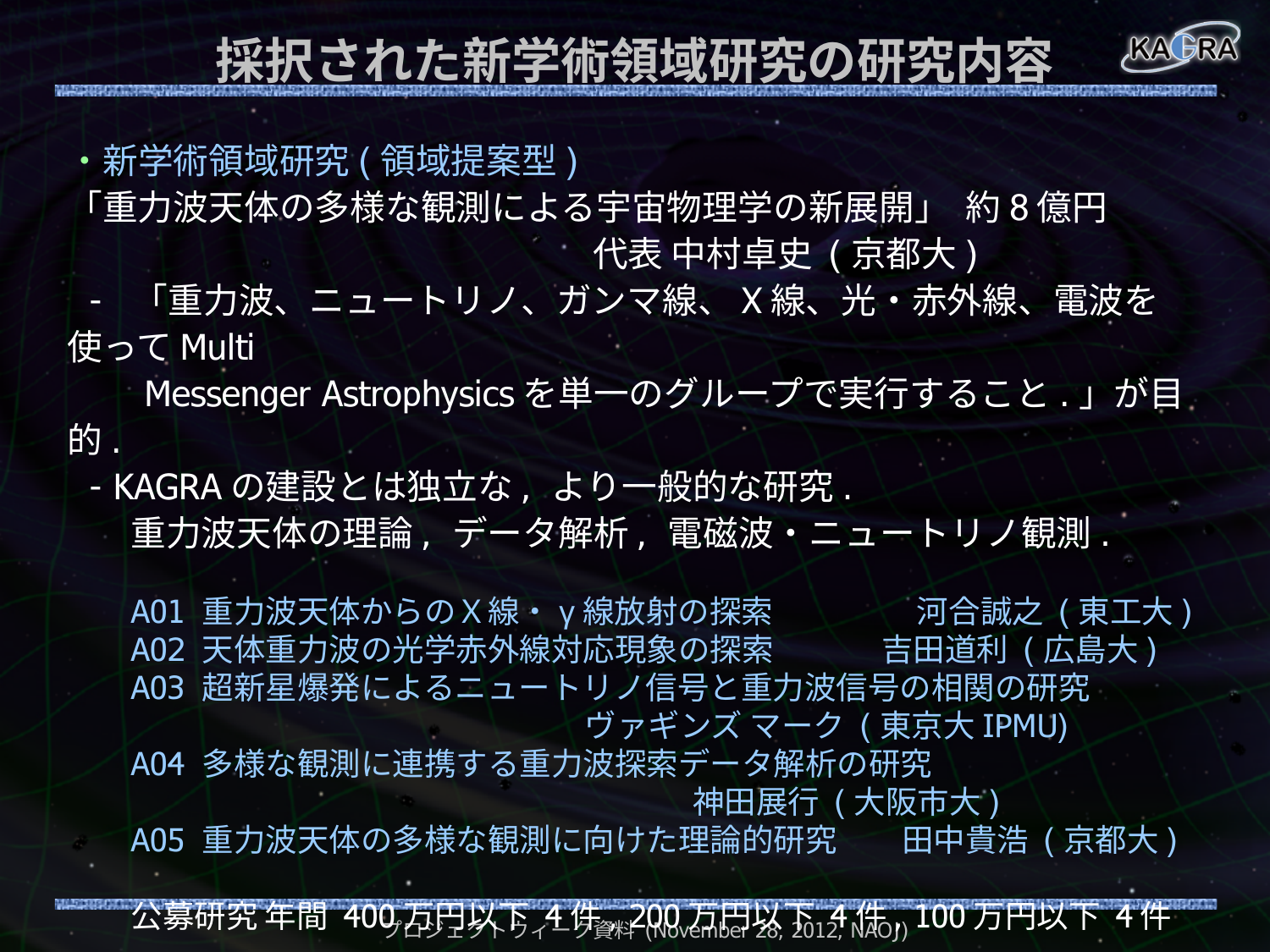

# 採択された新学術領域研究の研究内容
・新学術領域研究(領域提案型)
「重力波天体の多様な観測による宇宙物理学の新展開」  約8億円
                                                                  代表 中村卓史 (京都大)
  -  「重⼒波、ニュートリノ、ガンマ線、X線、光・⾚外線、電波を使ってMulti
       Messenger Astrophysicsを単⼀のグループで実⾏すること.」が目的.
  - KAGRAの建設とは独立な, より一般的な研究.
       重力波天体の理論, データ解析, 電磁波・ニュートリノ観測.

A01 重力波天体からのＸ線・γ線放射の探索                    河合誠之 (東工大)
A02 天体重力波の光学赤外線対応現象の探索               吉田道利 (広島大)
A03 超新星爆発によるニュートリノ信号と重力波信号の相関の研究
                                                              ヴァギンズ マーク (東京大IPMU)
A04 多様な観測に連携する重力波探索データ解析の研究
                                                                             神田展行 (大阪市大)
A05 重力波天体の多様な観測に向けた理論的研究         田中貴浩 (京都大)

公募研究 年間 400万円以下 4件, 200万円以下 4件, 100万円以下 4件

プロジェクトウィーク資料 (November 28, 2012, NAOJ)